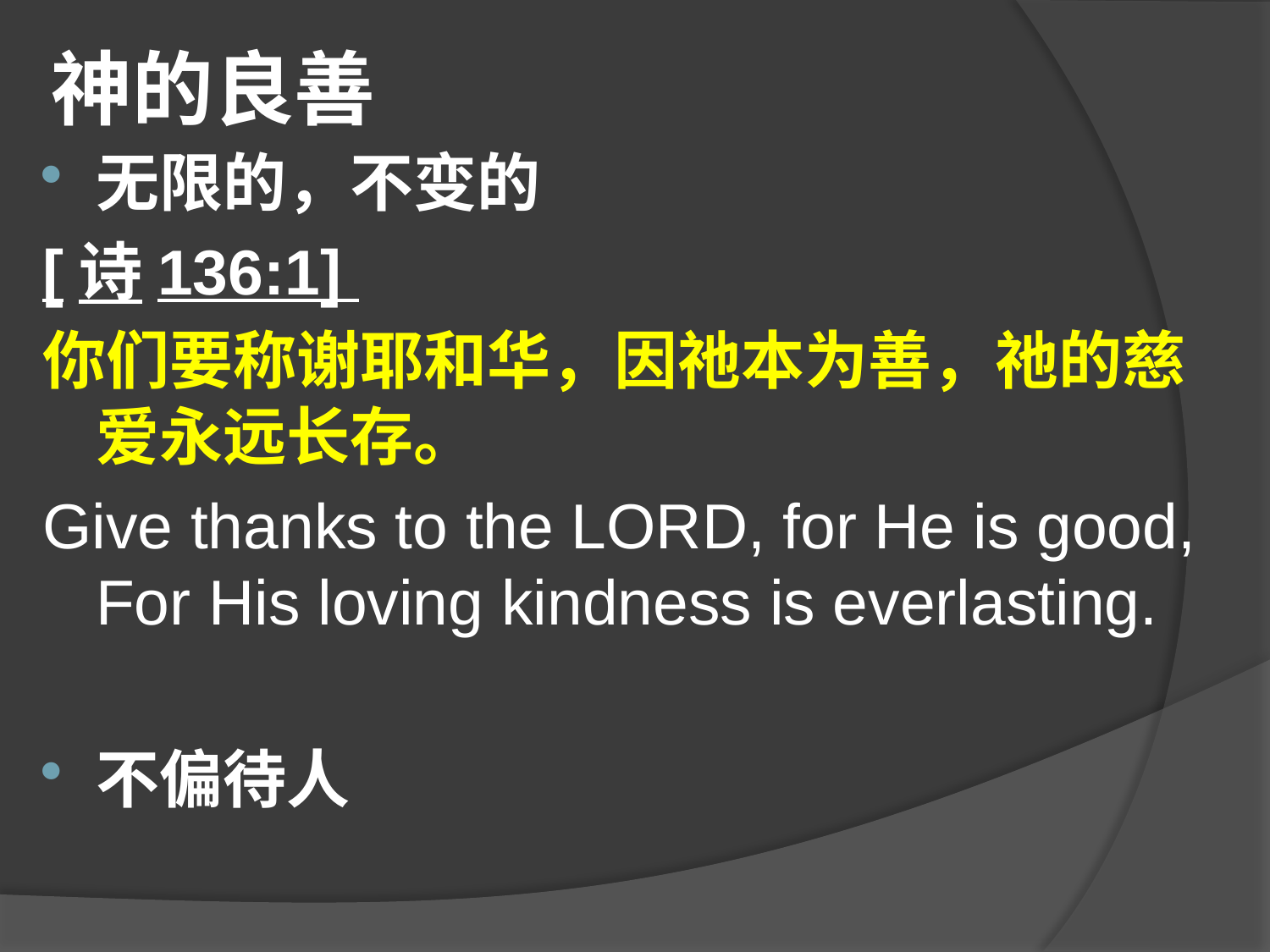

# 神的良善
无限的，不变的
[诗136:1]
你们要称谢耶和华，因祂本为善，祂的慈爱永远长存。
Give thanks to the LORD, for He is good, For His loving kindness is everlasting.

不偏待人